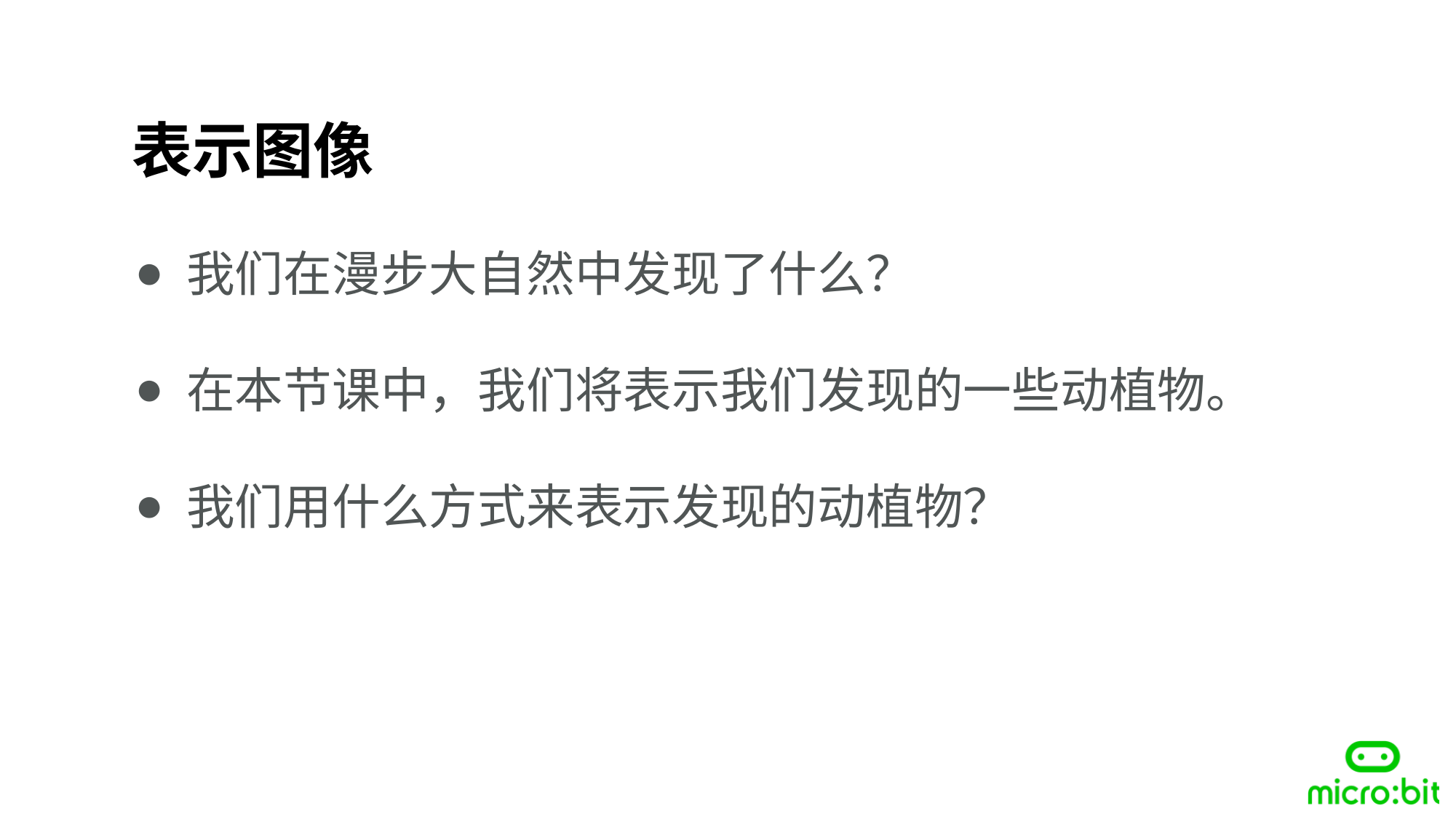

表示图像

我们在漫步大自然中发现了什么？

在本节课中，我们将表示我们发现的一些动植物。

我们用什么方式来表示发现的动植物？